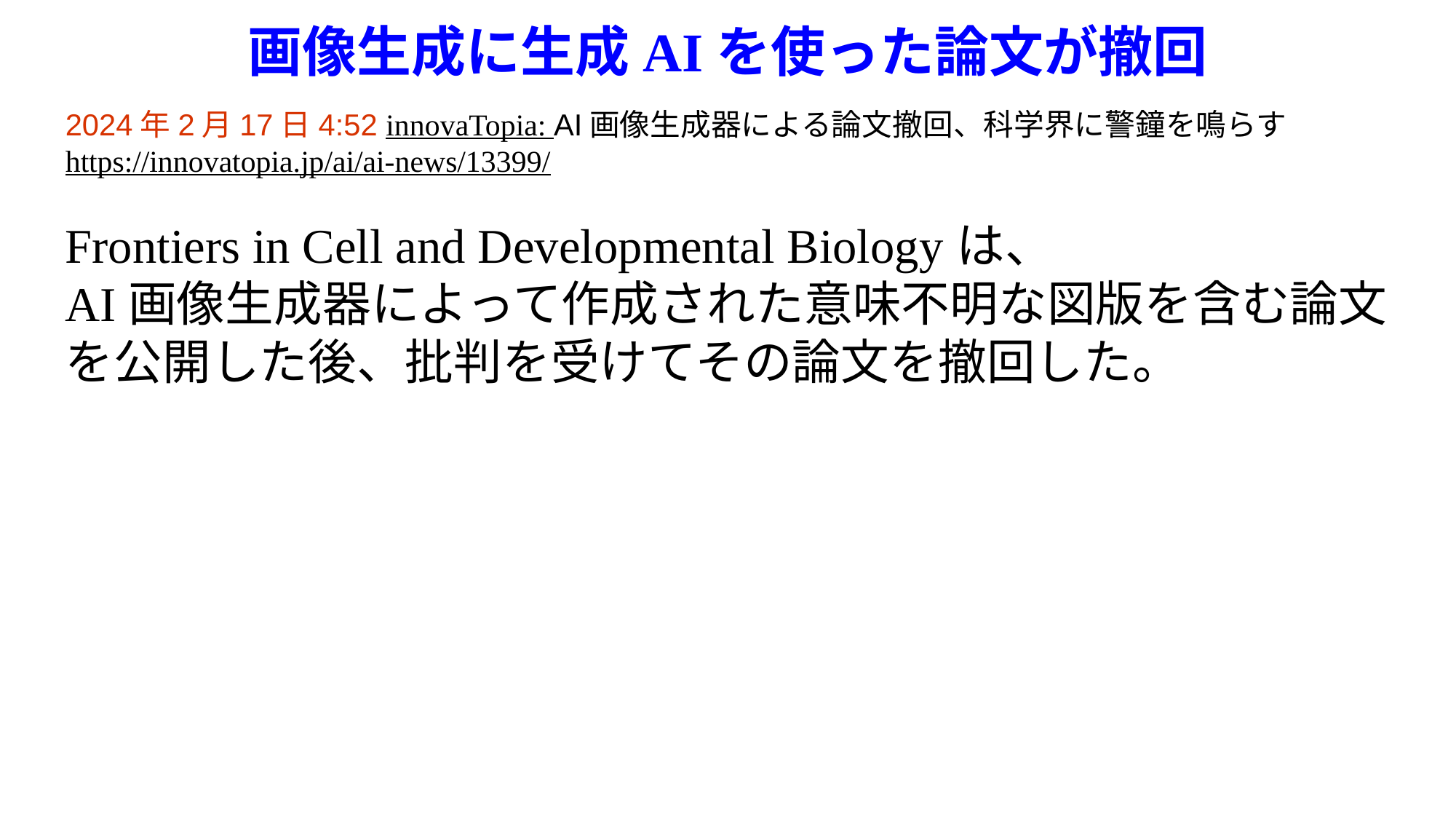

# 画像生成に生成AIを使った論文が撤回
2024年2月17日4:52 innovaTopia: AI画像生成器による論文撤回、科学界に警鐘を鳴らす
https://innovatopia.jp/ai/ai-news/13399/

Frontiers in Cell and Developmental Biologyは、
AI画像生成器によって作成された意味不明な図版を含む論文を公開した後、批判を受けてその論文を撤回した。